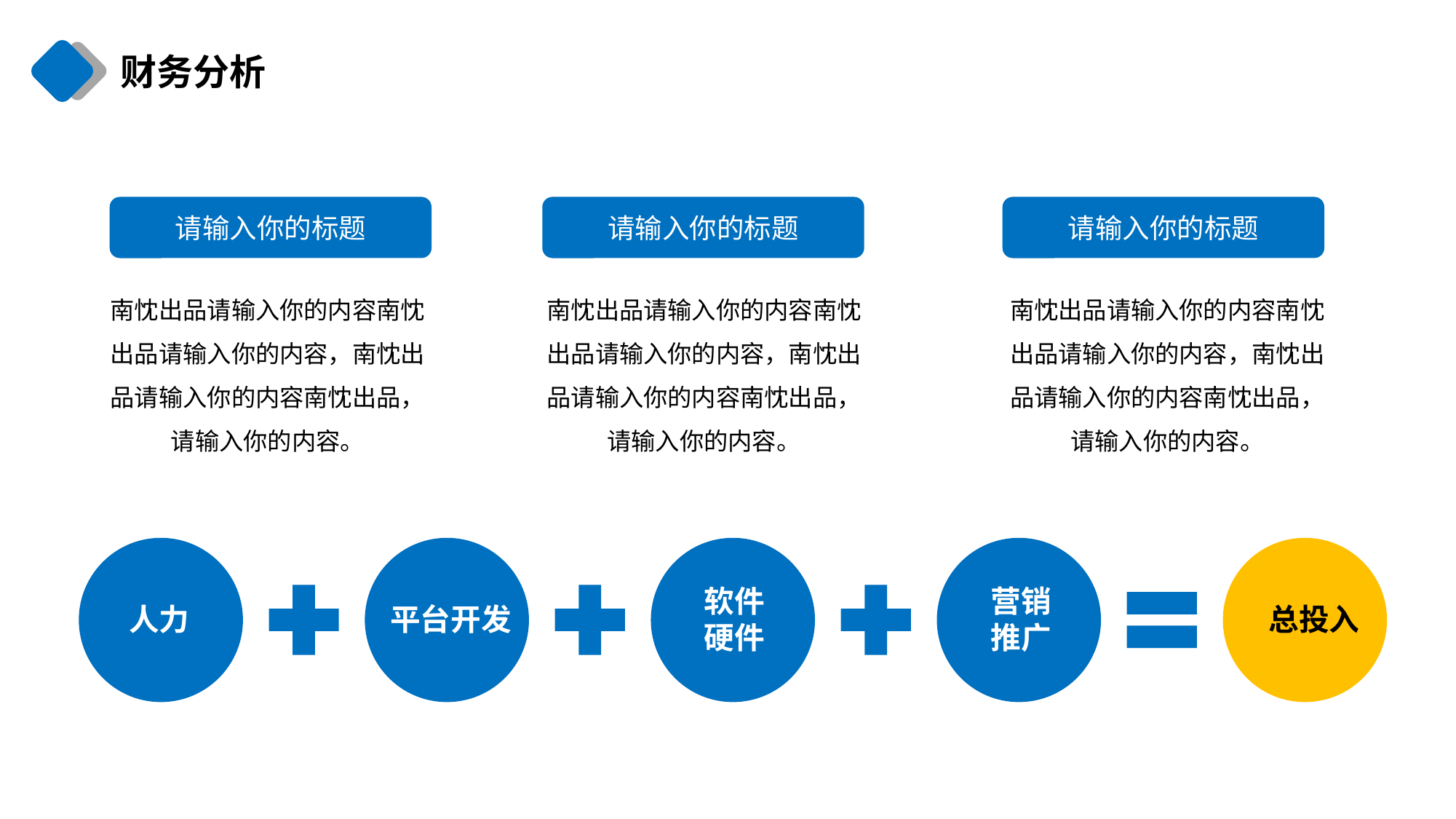

财务分析
请输入你的标题
请输入你的标题
请输入你的标题
南忱出品请输入你的内容南忱出品请输入你的内容，南忱出品请输入你的内容南忱出品，请输入你的内容。
南忱出品请输入你的内容南忱出品请输入你的内容，南忱出品请输入你的内容南忱出品，请输入你的内容。
南忱出品请输入你的内容南忱出品请输入你的内容，南忱出品请输入你的内容南忱出品，请输入你的内容。

软件硬件
营销
推广
人力
平台开发
总投入